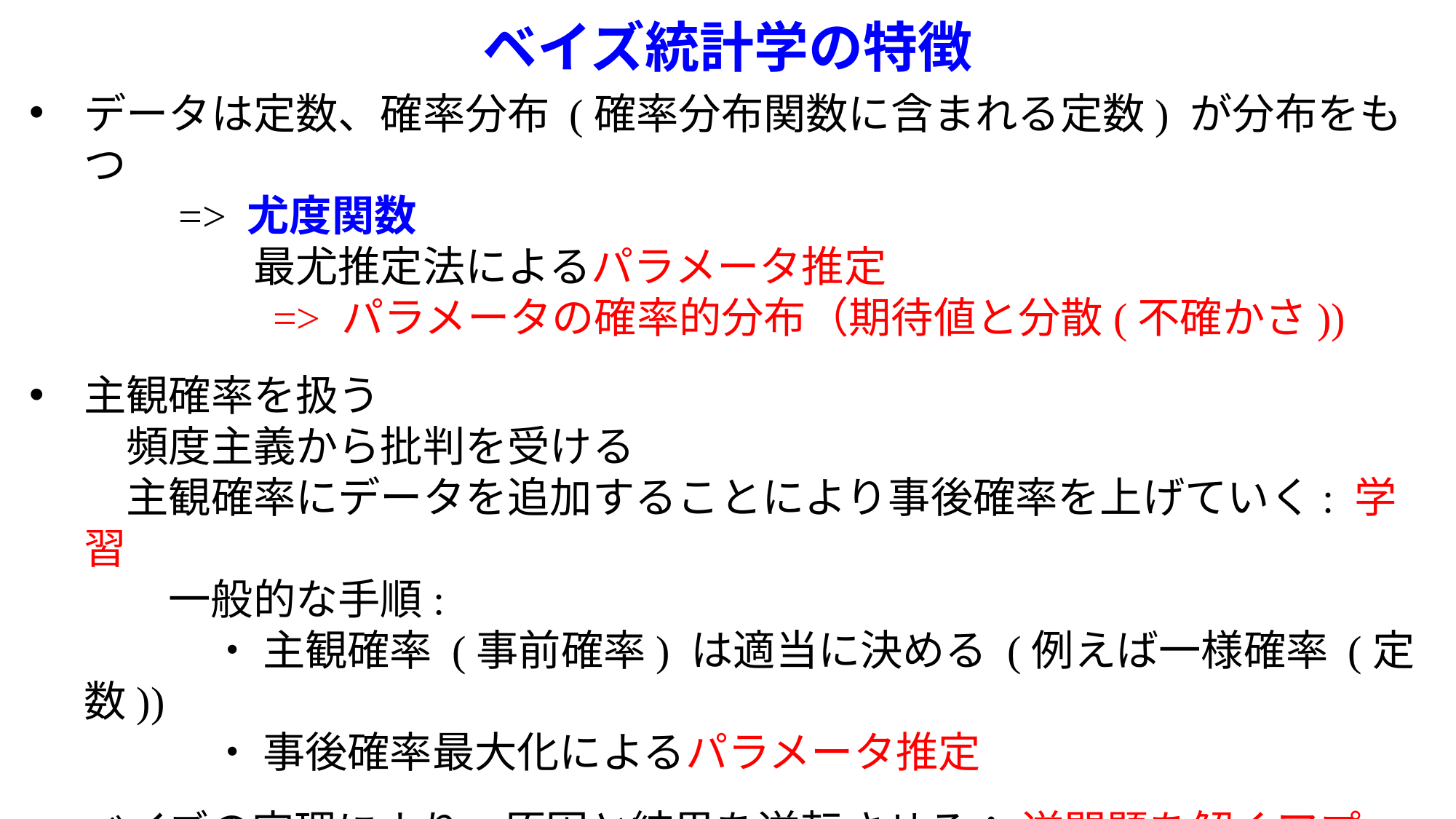

# ベイズ統計学の特徴
データは定数、確率分布 (確率分布関数に含まれる定数) が分布をもつ
　　=> 尤度関数
　　　　最尤推定法によるパラメータ推定
　　　　 => パラメータの確率的分布（期待値と分散(不確かさ))
主観確率を扱う
　頻度主義から批判を受ける
　主観確率にデータを追加することにより事後確率を上げていく: 学習
　　一般的な手順:
　　　・ 主観確率 (事前確率) は適当に決める (例えば一様確率 (定数))
　　　・ 事後確率最大化によるパラメータ推定
ベイズの定理により、原因と結果を逆転させる： 逆問題を解くアプローチ
　　　・ 目的変数の事前確率は周辺化により計算
　　　　　　=> 効率的なサンプリング方法が必要